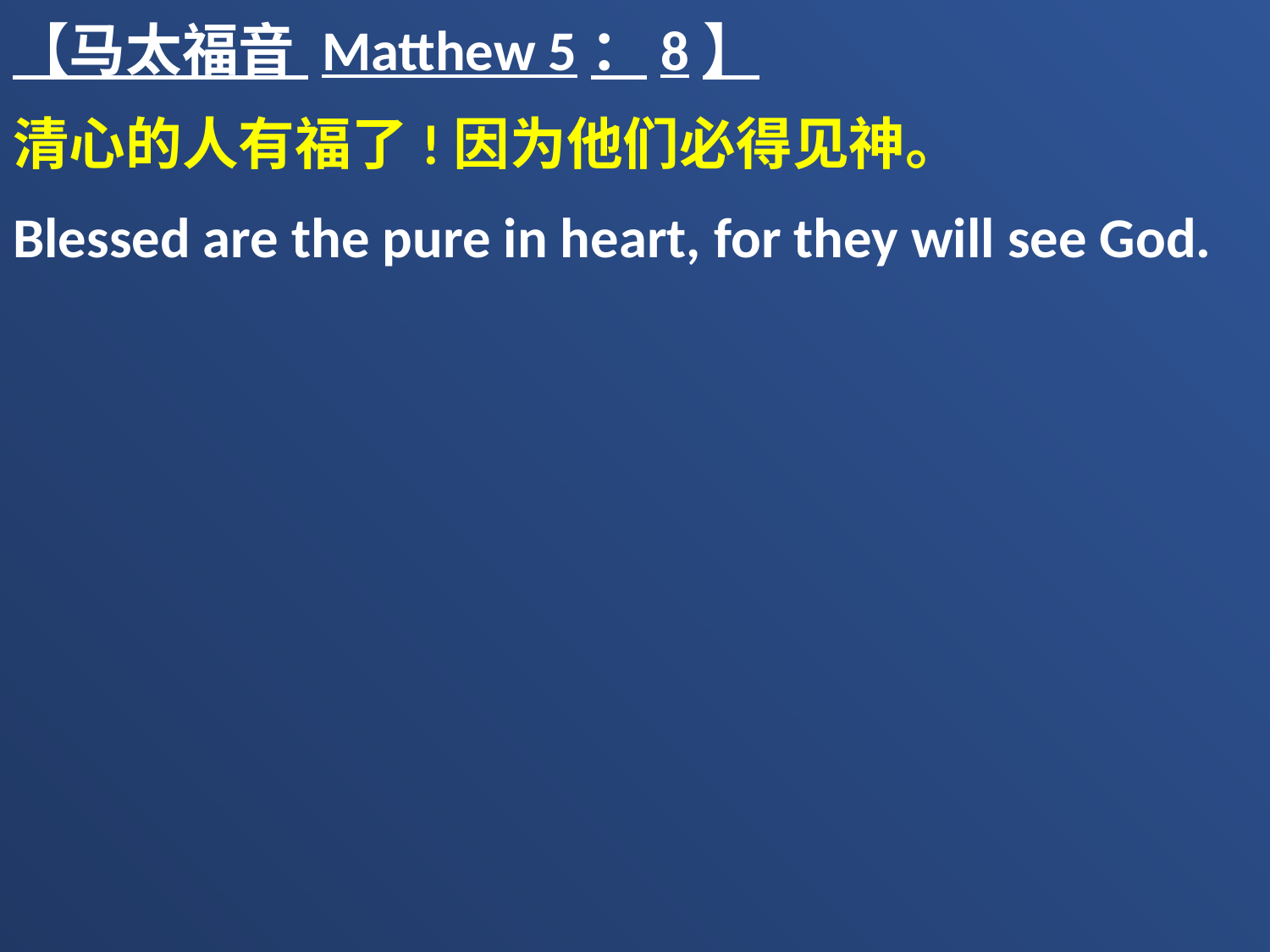

【马太福音 Matthew 5：8】
清心的人有福了!因为他们必得见神。
Blessed are the pure in heart, for they will see God.